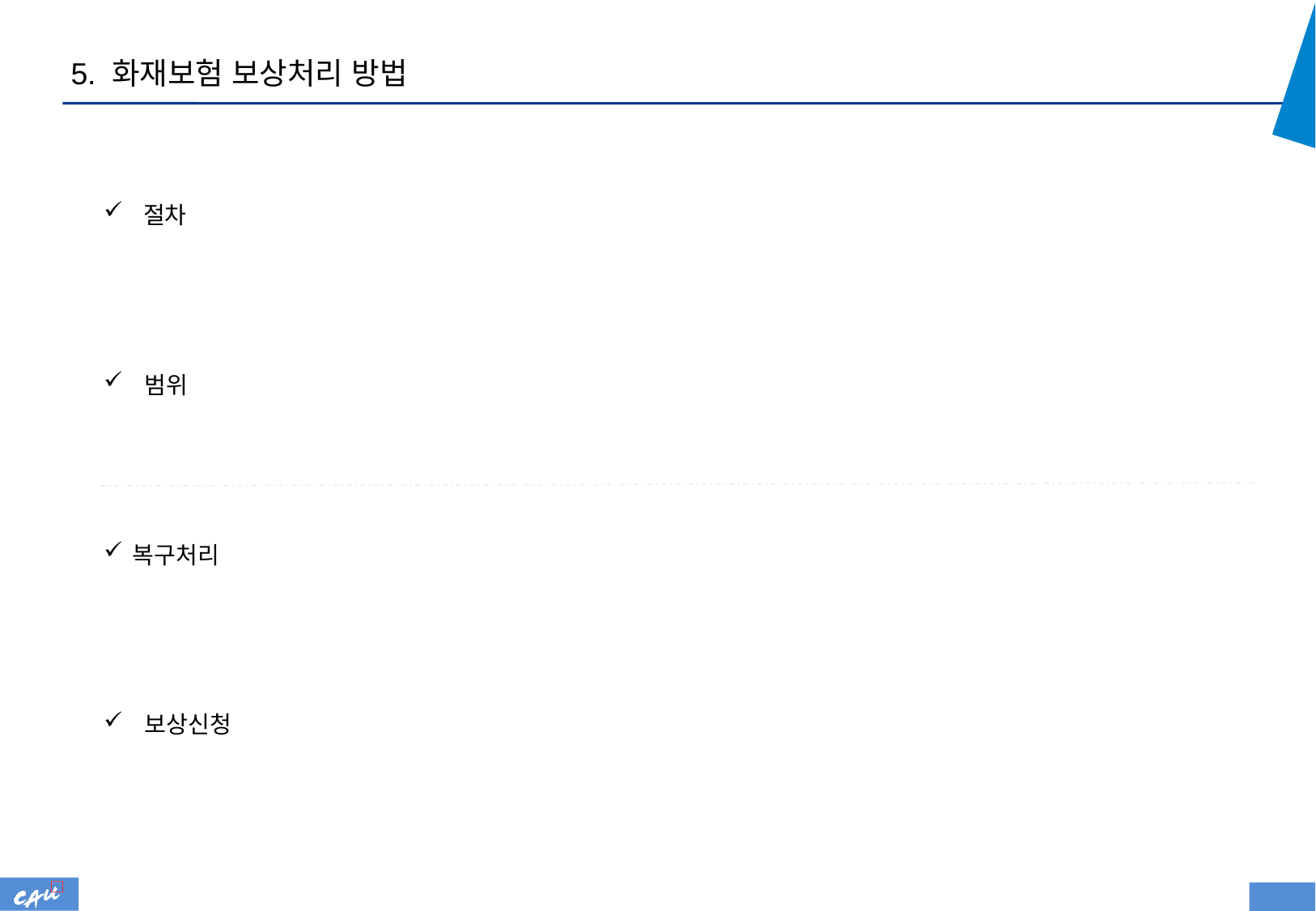

5. 화재보험 보상처리 방법
 절차

 범위

복구처리

 보상신청

8